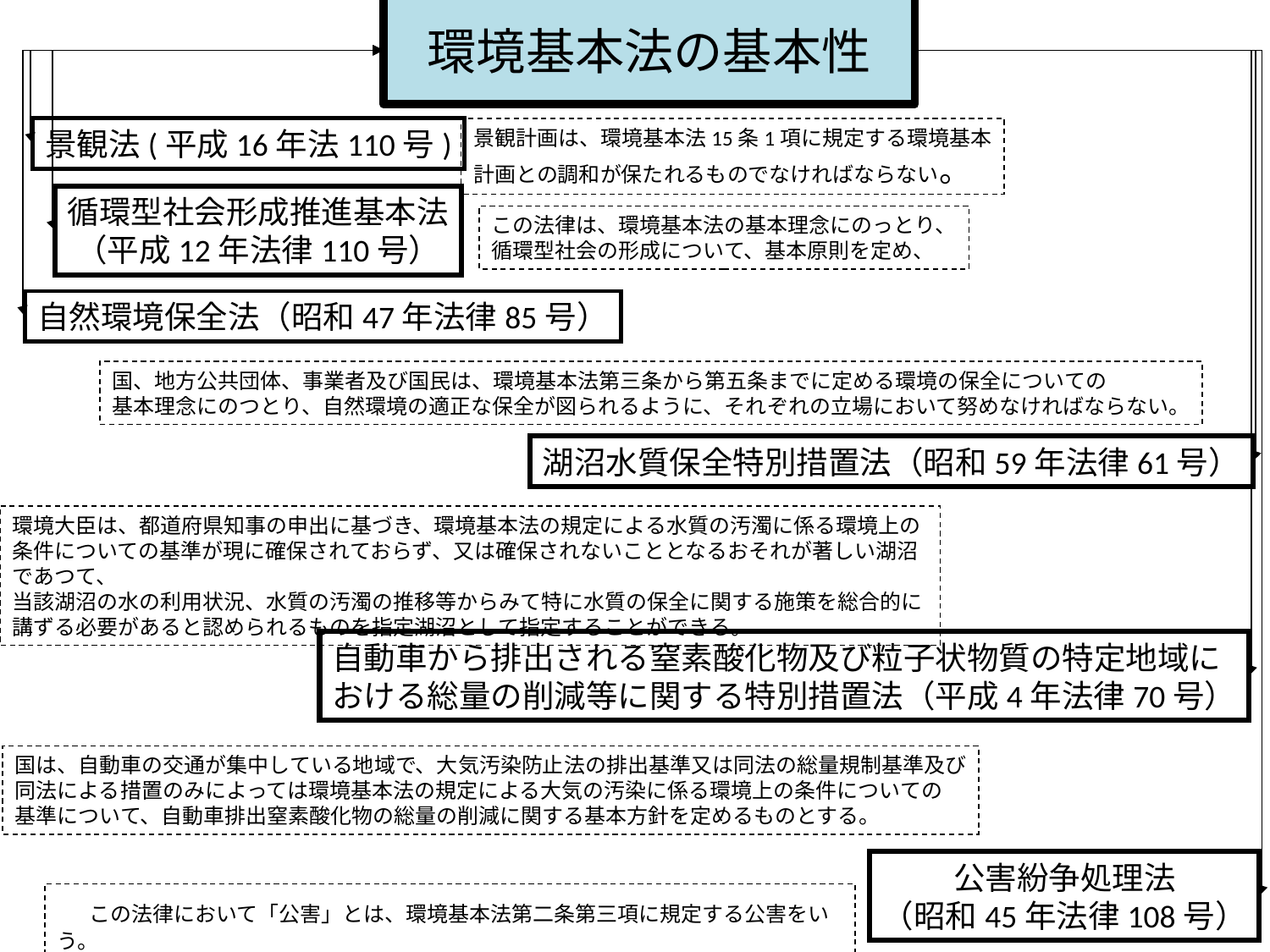

# 環境基本法の基本性
景観法(平成16年法110号)
景観計画は、環境基本法15条1項に規定する環境基本
計画との調和が保たれるものでなければならない。
循環型社会形成推進基本法
（平成12年法律110号）
この法律は、環境基本法の基本理念にのっとり、
循環型社会の形成について、基本原則を定め、
自然環境保全法（昭和47年法律85号）
国、地方公共団体、事業者及び国民は、環境基本法第三条から第五条までに定める環境の保全についての
基本理念にのつとり、自然環境の適正な保全が図られるように、それぞれの立場において努めなければならない。
湖沼水質保全特別措置法（昭和59年法律61号）
環境大臣は、都道府県知事の申出に基づき、環境基本法の規定による水質の汚濁に係る環境上の条件についての基準が現に確保されておらず、又は確保されないこととなるおそれが著しい湖沼であつて、
当該湖沼の水の利用状況、水質の汚濁の推移等からみて特に水質の保全に関する施策を総合的に講ずる必要があると認められるものを指定湖沼として指定することができる。
自動車から排出される窒素酸化物及び粒子状物質の特定地域に
おける総量の削減等に関する特別措置法（平成4年法律70号）
国は、自動車の交通が集中している地域で、大気汚染防止法の排出基準又は同法の総量規制基準及び
同法による措置のみによっては環境基本法の規定による大気の汚染に係る環境上の条件についての
基準について、自動車排出窒素酸化物の総量の削減に関する基本方針を定めるものとする。
公害紛争処理法
（昭和45年法律108号）
　この法律において「公害」とは、環境基本法第二条第三項に規定する公害をいう。